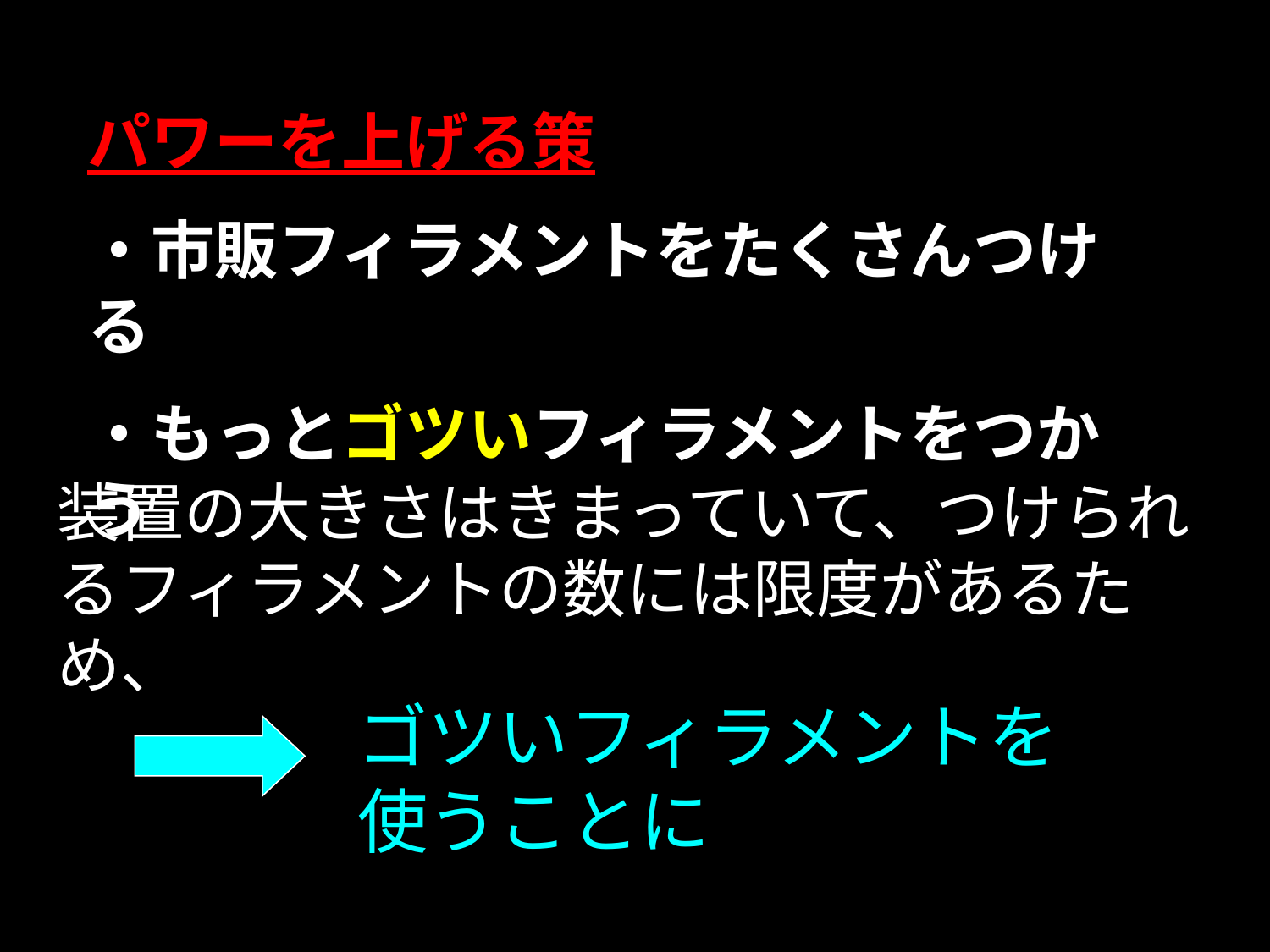

パワーを上げる策
・市販フィラメントをたくさんつける
・もっとゴツいフィラメントをつかう
装置の大きさはきまっていて、つけられるフィラメントの数には限度があるため、
ゴツいフィラメントを使うことに